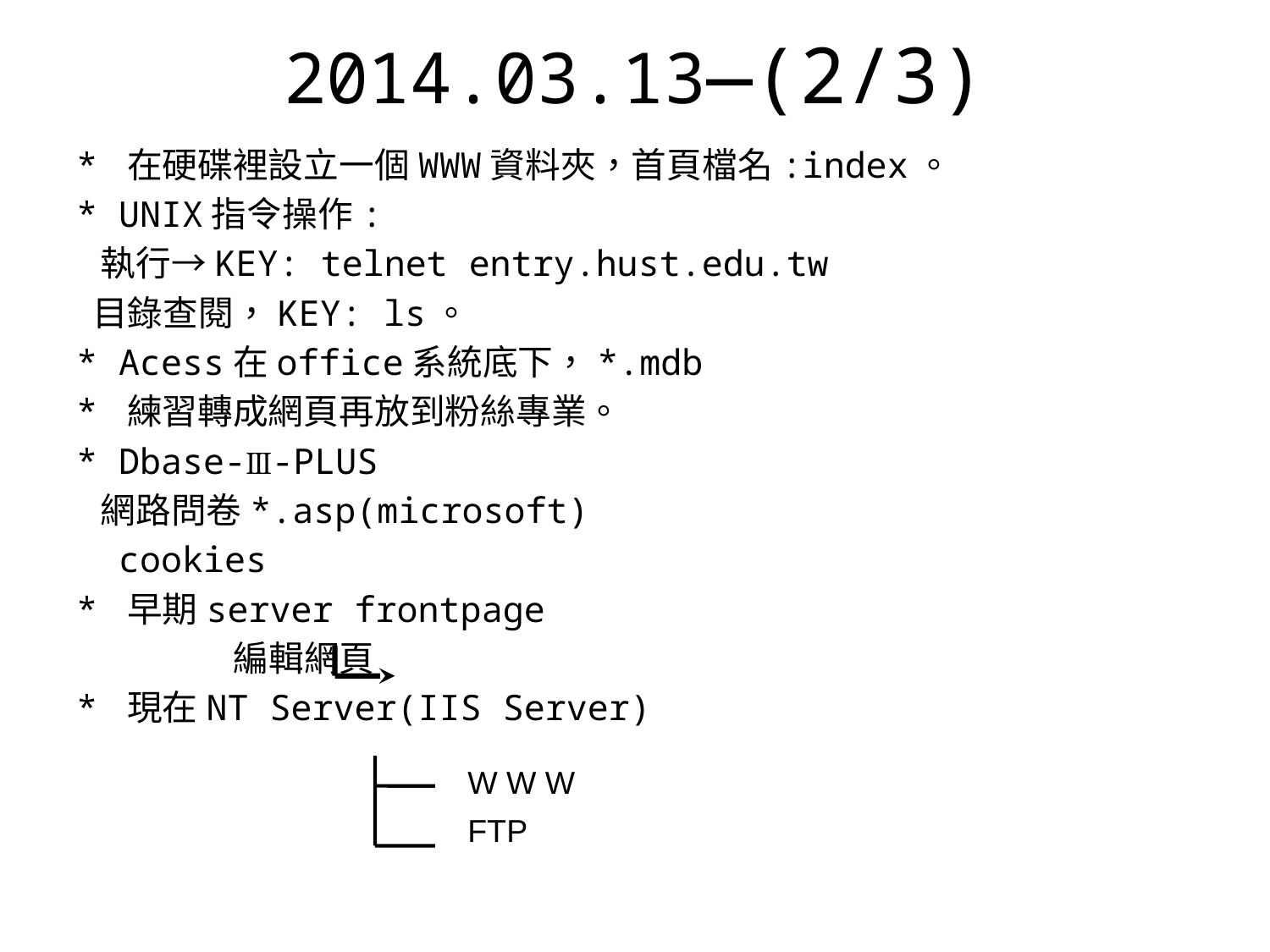

2014.03.13—(2/3)
* 在硬碟裡設立一個WWW資料夾，首頁檔名:index。
* UNIX指令操作:
  執行→KEY: telnet entry.hust.edu.tw
 目錄查閱，KEY: ls。
* Acess在office系統底下，*.mdb
* 練習轉成網頁再放到粉絲專業。
* Dbase-Ⅲ-PLUS
  網路問卷*.asp(microsoft)
  cookies
* 早期server frontpage
                   編輯網頁
* 現在NT Server(IIS Server)

W W W
FTP